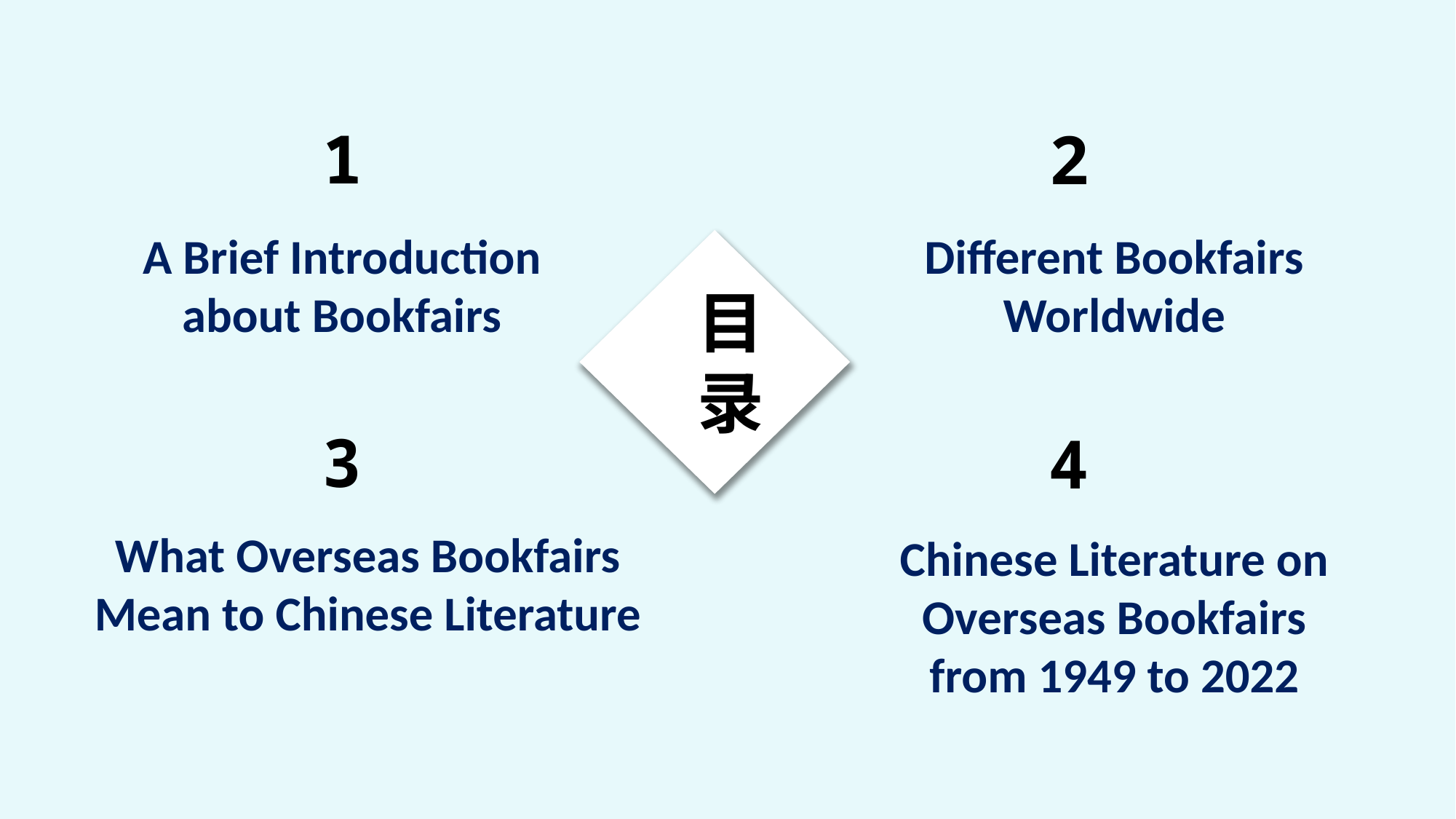

1
2

目录
3
4
A Brief Introduction about Bookfairs
Different Bookfairs Worldwide
What Overseas Bookfairs Mean to Chinese Literature
Chinese Literature on Overseas Bookfairs from 1949 to 2022